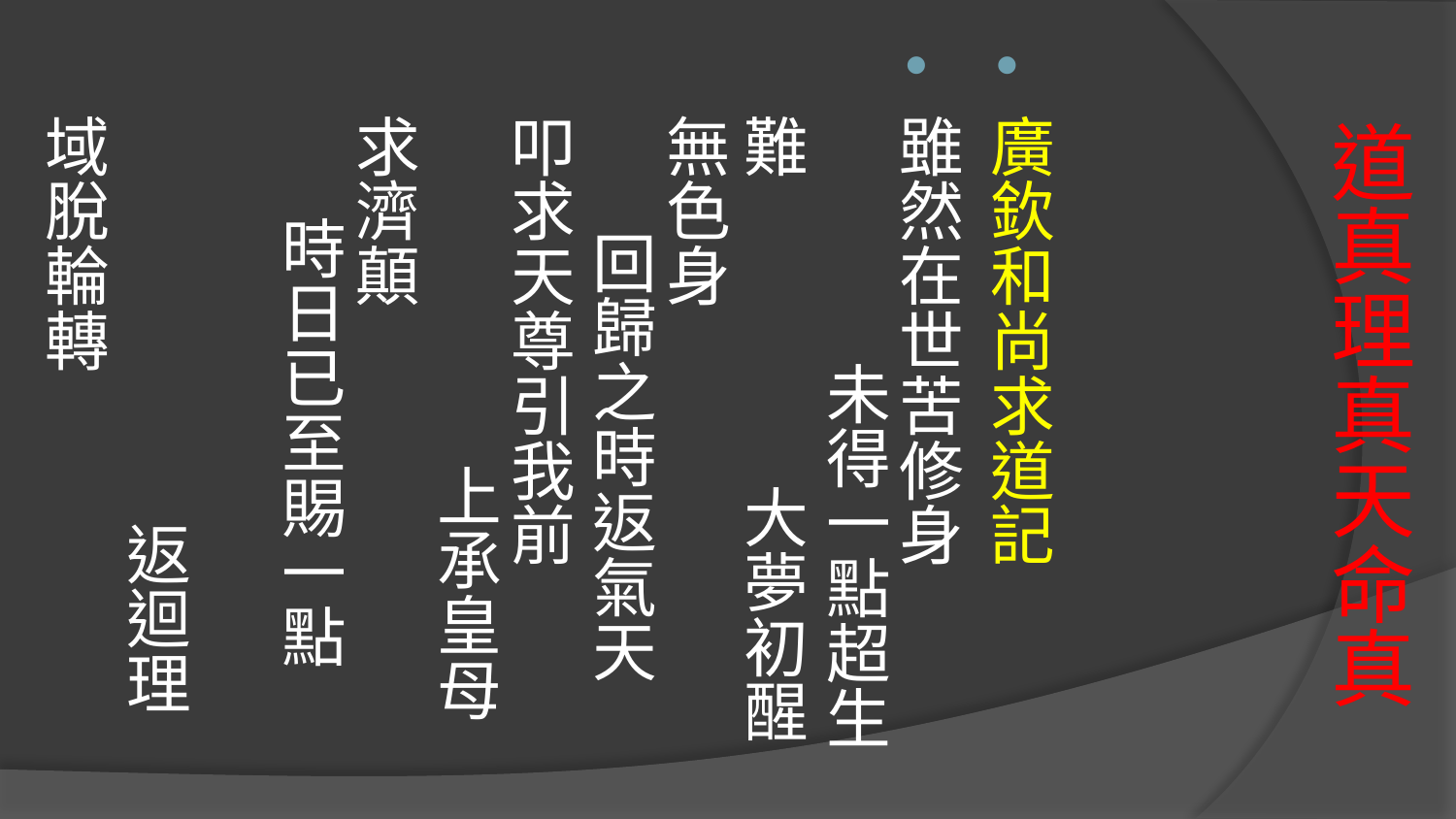

廣欽和尚求道記
雖然在世苦修身                                未得一點超生難                     大夢初醒無色身                                        回歸之時返氣天
叩求天尊引我前                                       上承皇母求濟顛                                       時日已至賜一點                                                                                  返迴理域脫輪轉
# 道真理真天命真